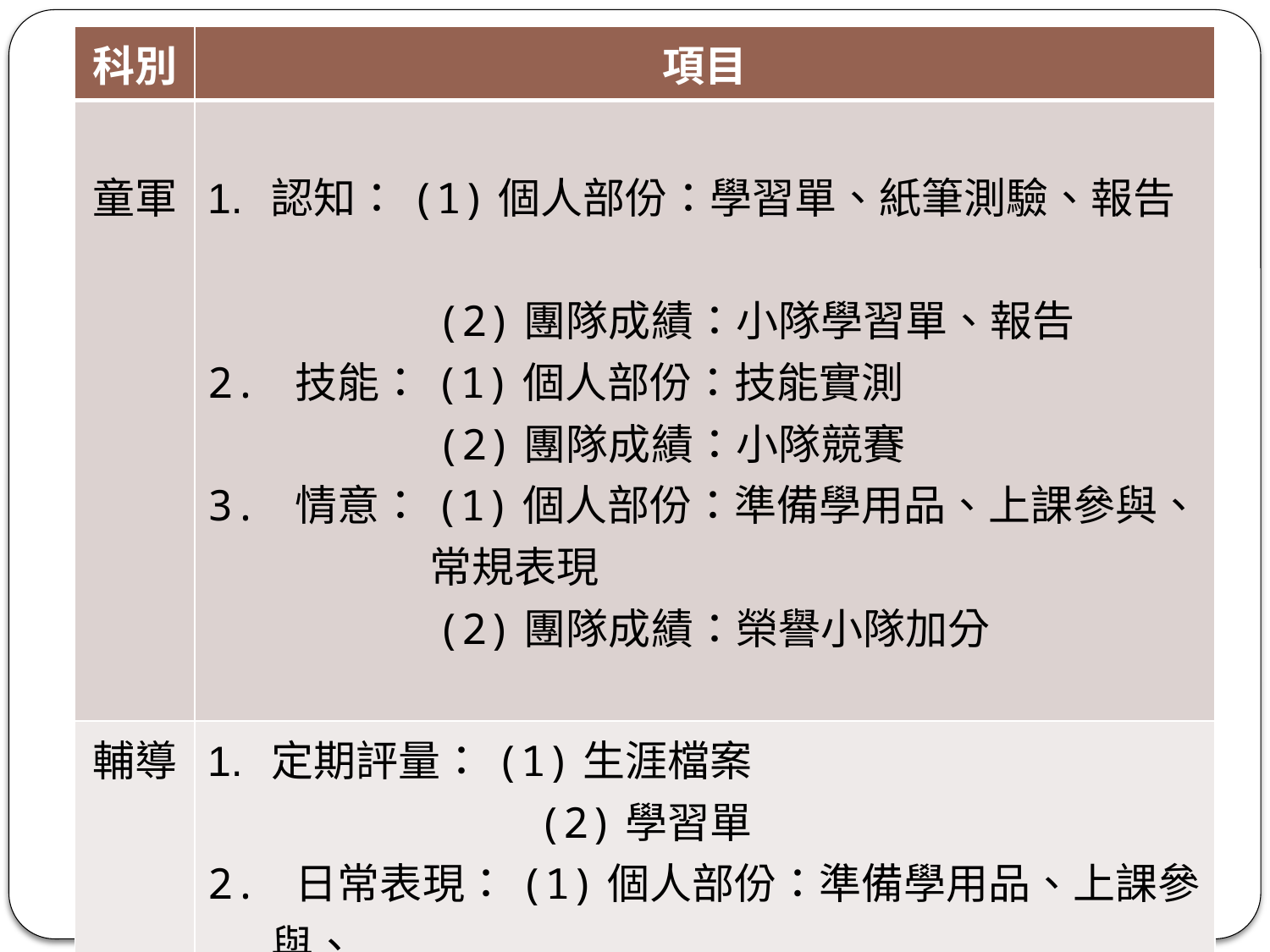

| 科別 | 項目 |
| --- | --- |
| 童軍 | 認知：(1)個人部份：學習單、紙筆測驗、報告 (2)團隊成績：小隊學習單、報告 2. 技能：(1)個人部份：技能實測 (2)團隊成績：小隊競賽 3. 情意：(1)個人部份：準備學用品、上課參與、 常規表現 (2)團隊成績：榮譽小隊加分 |
| 輔導 | 定期評量：(1)生涯檔案 (2)學習單 2. 日常表現：(1)個人部份：準備學用品、上課參與、 常規表現 (2)團隊成績：小組加分(若無分組活 動則以個人表現為主) |
#